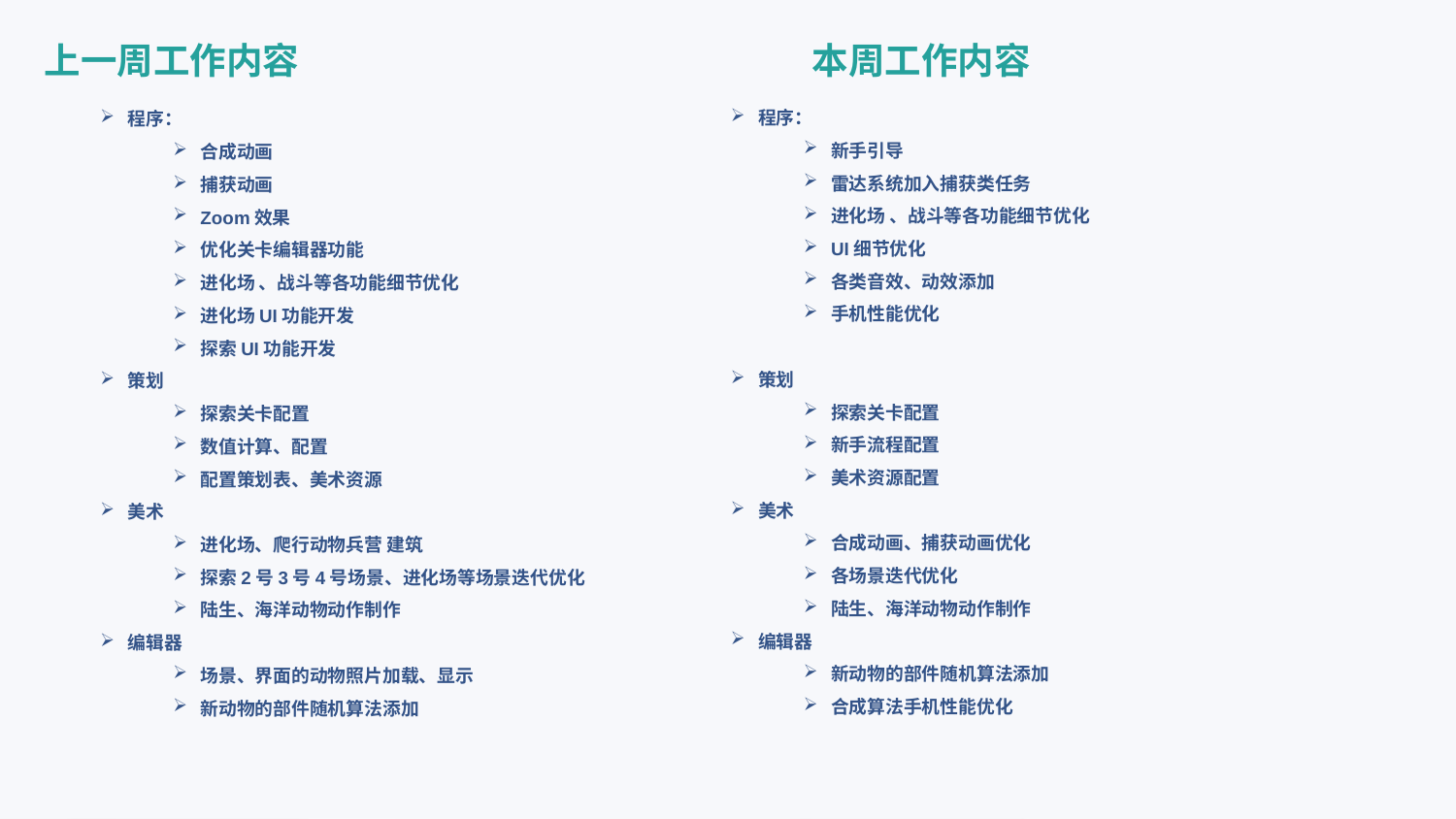

上一周工作内容
本周工作内容
程序：
新手引导
雷达系统加入捕获类任务
进化场 、战斗等各功能细节优化
UI细节优化
各类音效、动效添加
手机性能优化

策划
探索关卡配置
新手流程配置
美术资源配置
美术
合成动画、捕获动画优化
各场景迭代优化
陆生、海洋动物动作制作
编辑器
新动物的部件随机算法添加
合成算法手机性能优化
程序：
合成动画
捕获动画
Zoom效果
优化关卡编辑器功能
进化场 、战斗等各功能细节优化
进化场UI功能开发
探索UI功能开发
策划
探索关卡配置
数值计算、配置
配置策划表、美术资源
美术
进化场、爬行动物兵营 建筑
探索2号3号4号场景、进化场等场景迭代优化
陆生、海洋动物动作制作
编辑器
场景、界面的动物照片加载、显示
新动物的部件随机算法添加